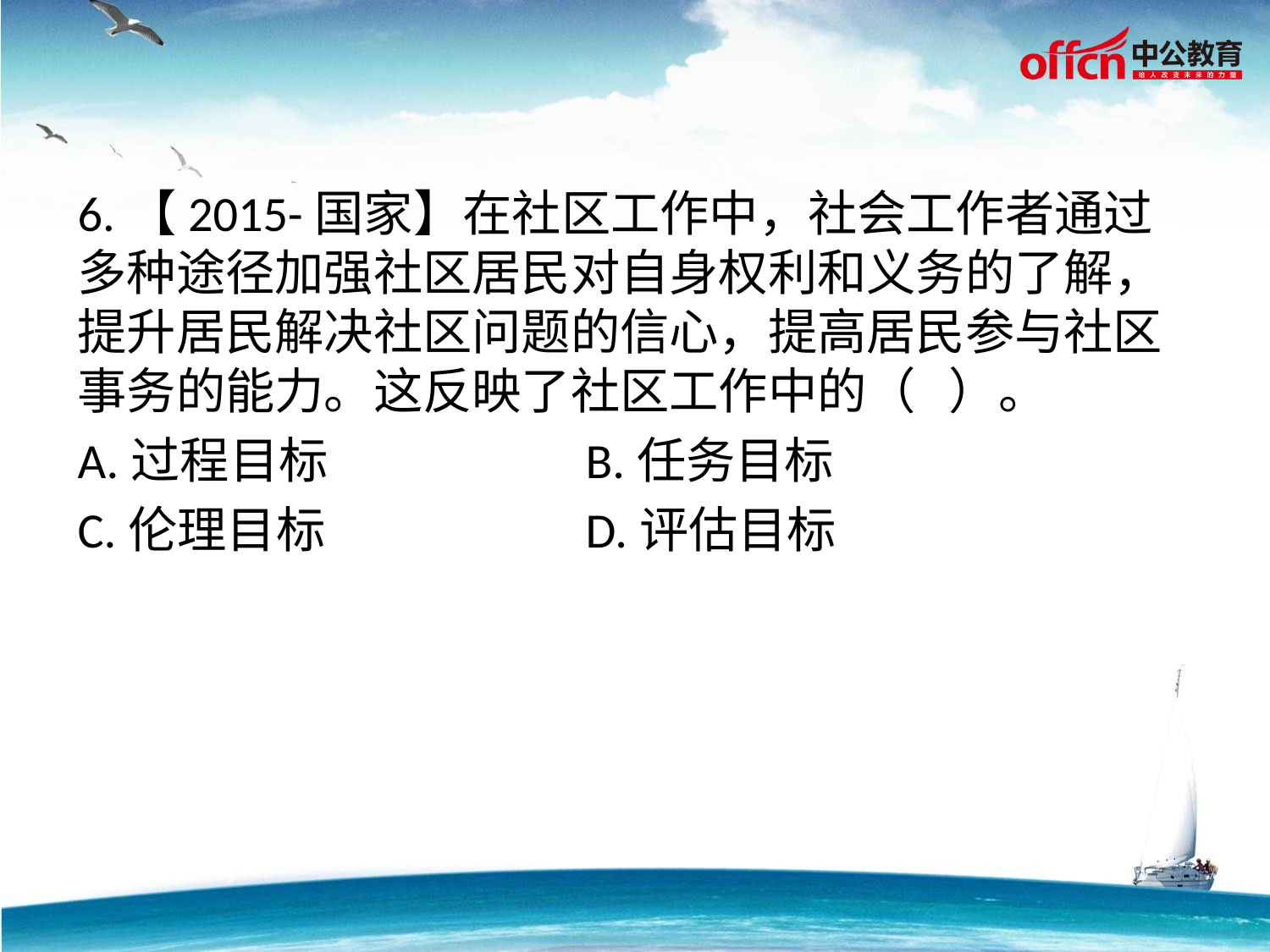

6.【2015-国家】在社区工作中，社会工作者通过多种途径加强社区居民对自身权利和义务的了解，提升居民解决社区问题的信心，提高居民参与社区事务的能力。这反映了社区工作中的（   ）。
A.过程目标			B.任务目标
C.伦理目标			D.评估目标